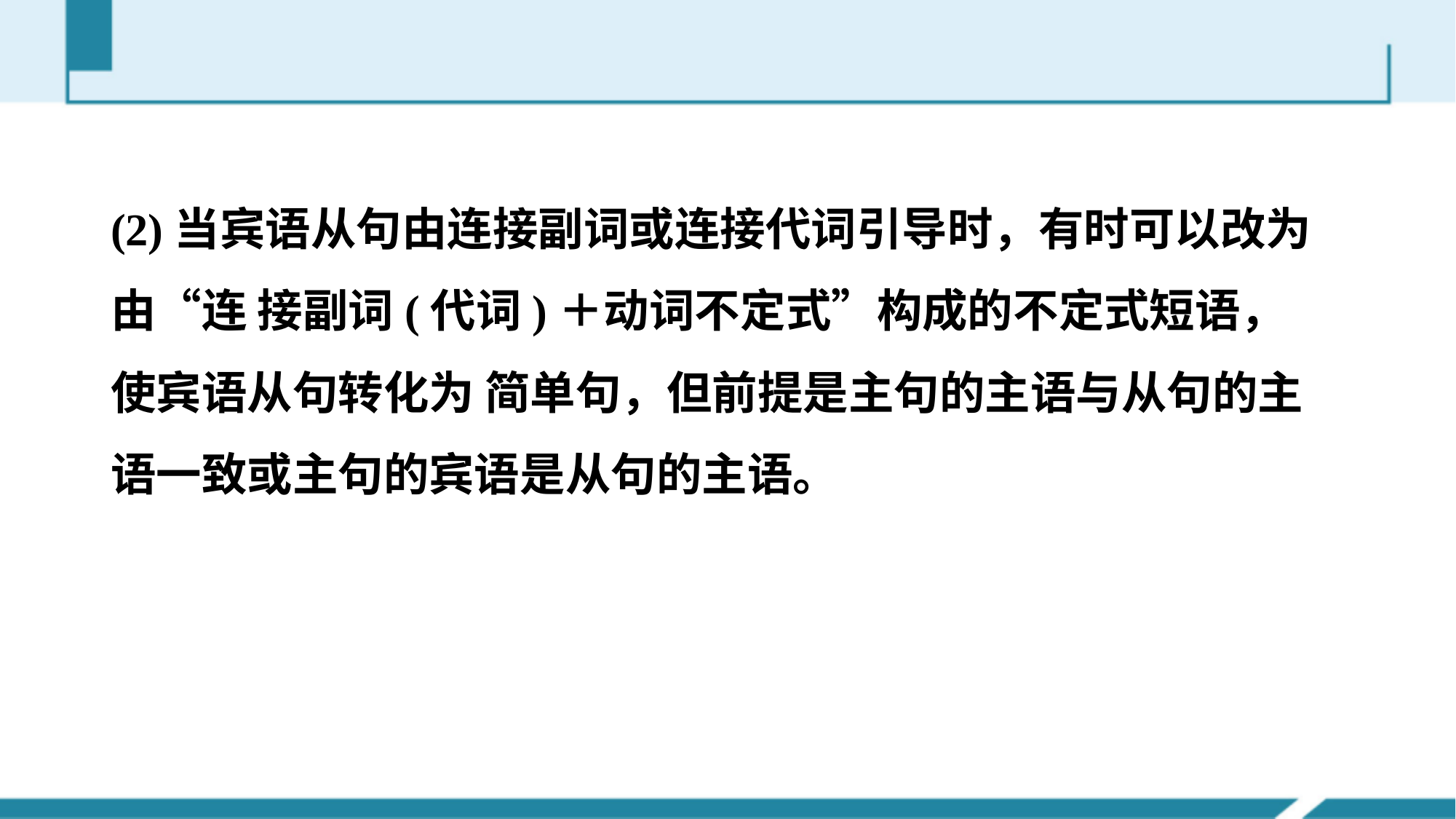

(2)当宾语从句由连接副词或连接代词引导时，有时可以改为由“连 接副词(代词)＋动词不定式”构成的不定式短语，使宾语从句转化为 简单句，但前提是主句的主语与从句的主语一致或主句的宾语是从句的主语。